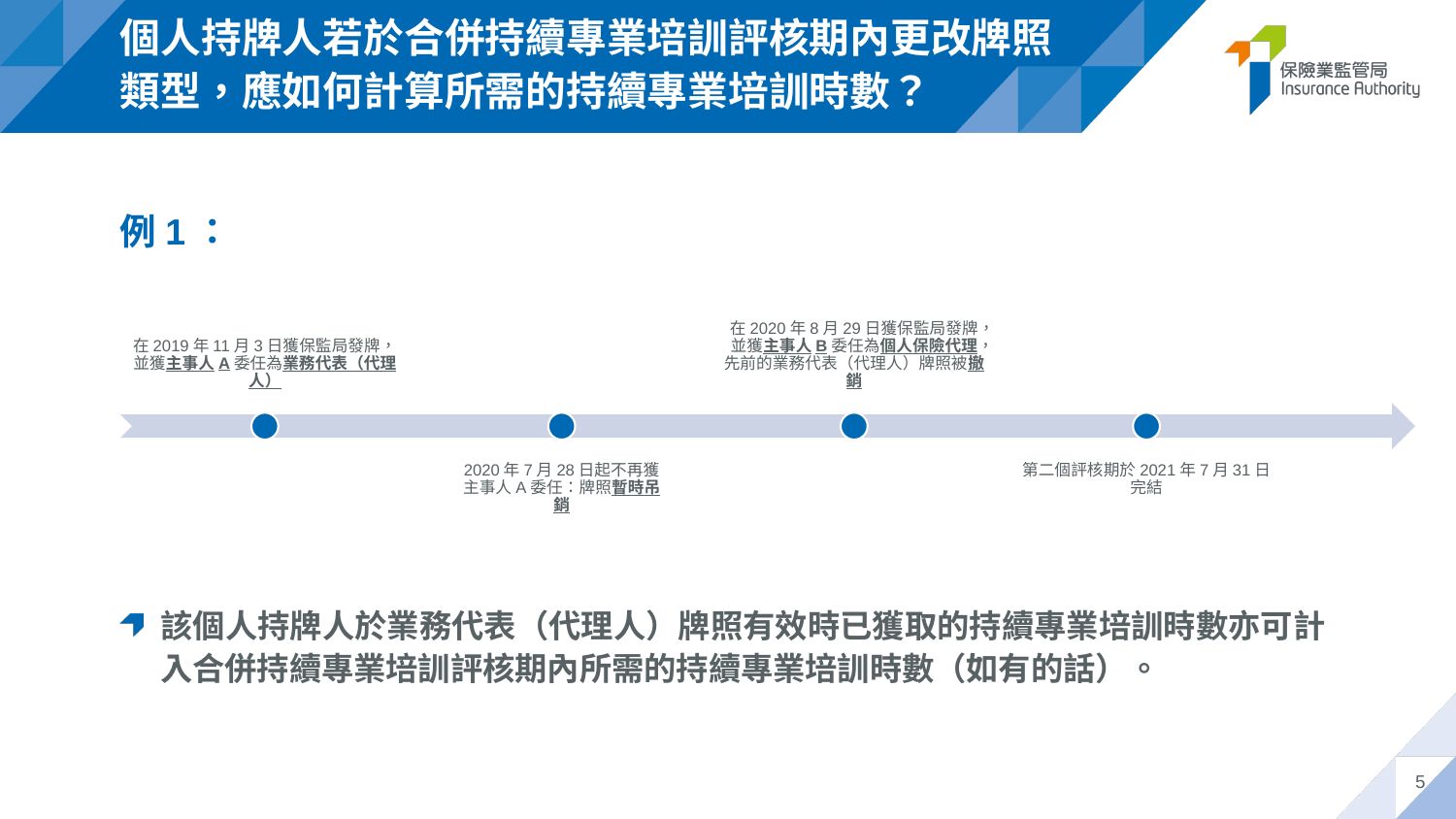

# 個人持牌人若於合併持續專業培訓評核期內更改牌照類型，應如何計算所需的持續專業培訓時數？
例1：
在2019年11月3日獲保監局發牌，並獲主事人A委任為業務代表（代理人）
2020年7月28日起不再獲主事人A委任：牌照暫時吊銷
在2020年8月29日獲保監局發牌，並獲主事人B委任為個人保險代理，先前的業務代表（代理人）牌照被撤銷
第二個評核期於2021年7月31日完結
該個人持牌人於業務代表（代理人）牌照有效時已獲取的持續專業培訓時數亦可計入合併持續專業培訓評核期內所需的持續專業培訓時數（如有的話）。
5